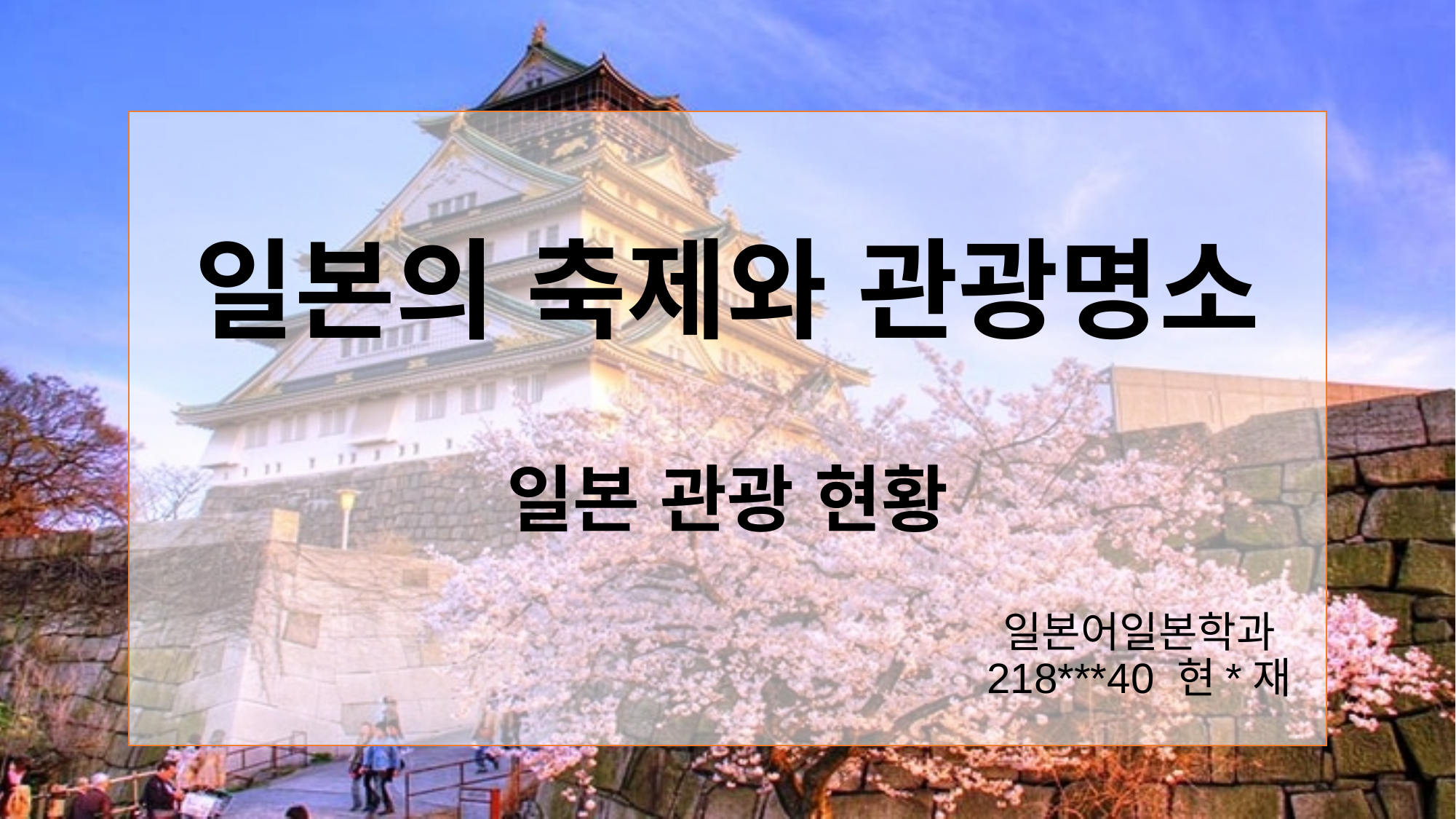

일본의 축제와 관광명소

일본 관광 현황
일본어일본학과
218***40 현*재